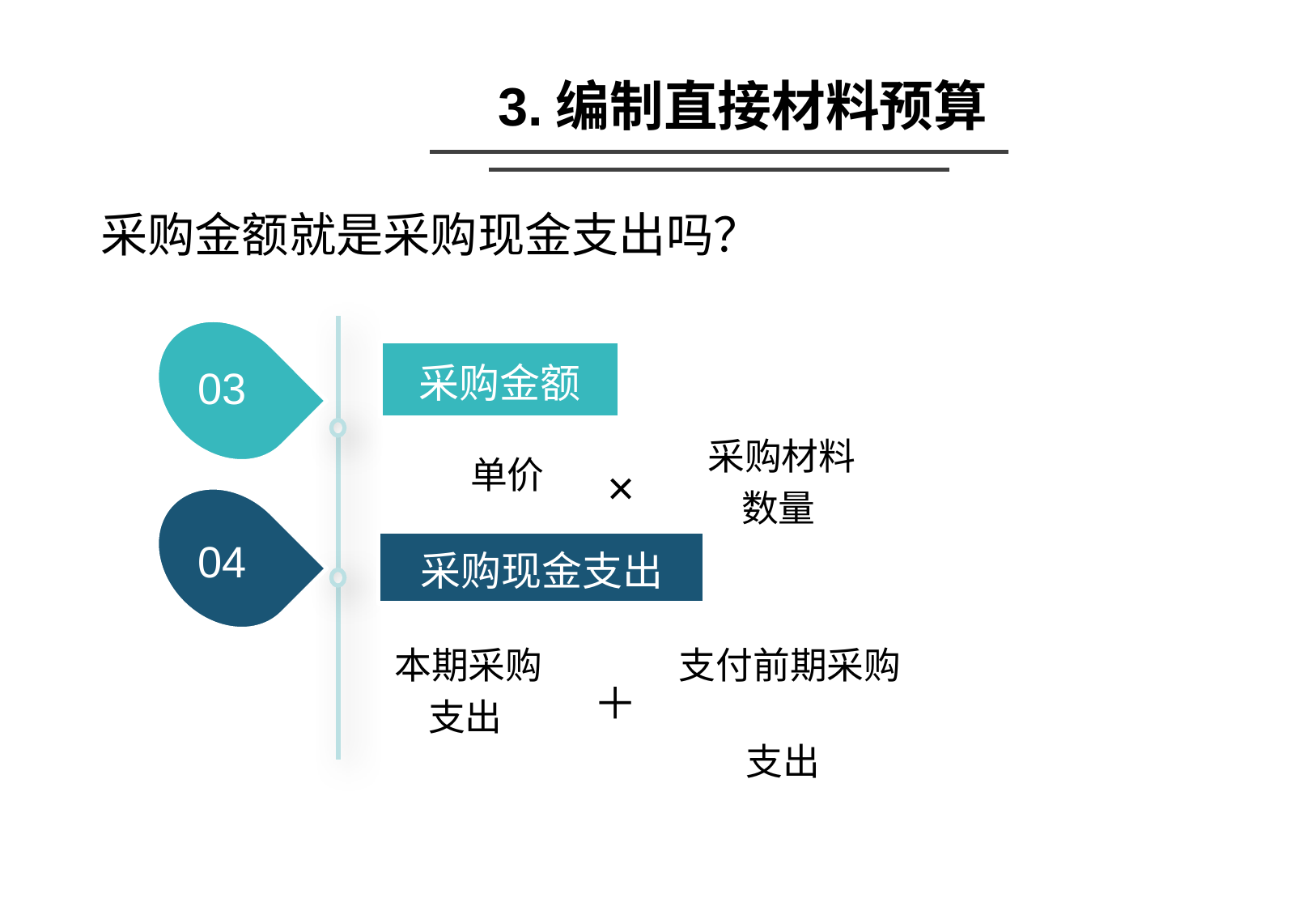

3.编制直接材料预算
采购金额就是采购现金支出吗？

03

04

采购金额
采购材料
   数量
单价
×
采购现金支出
本期采购
   支出
支付前期采购
       支出
＋